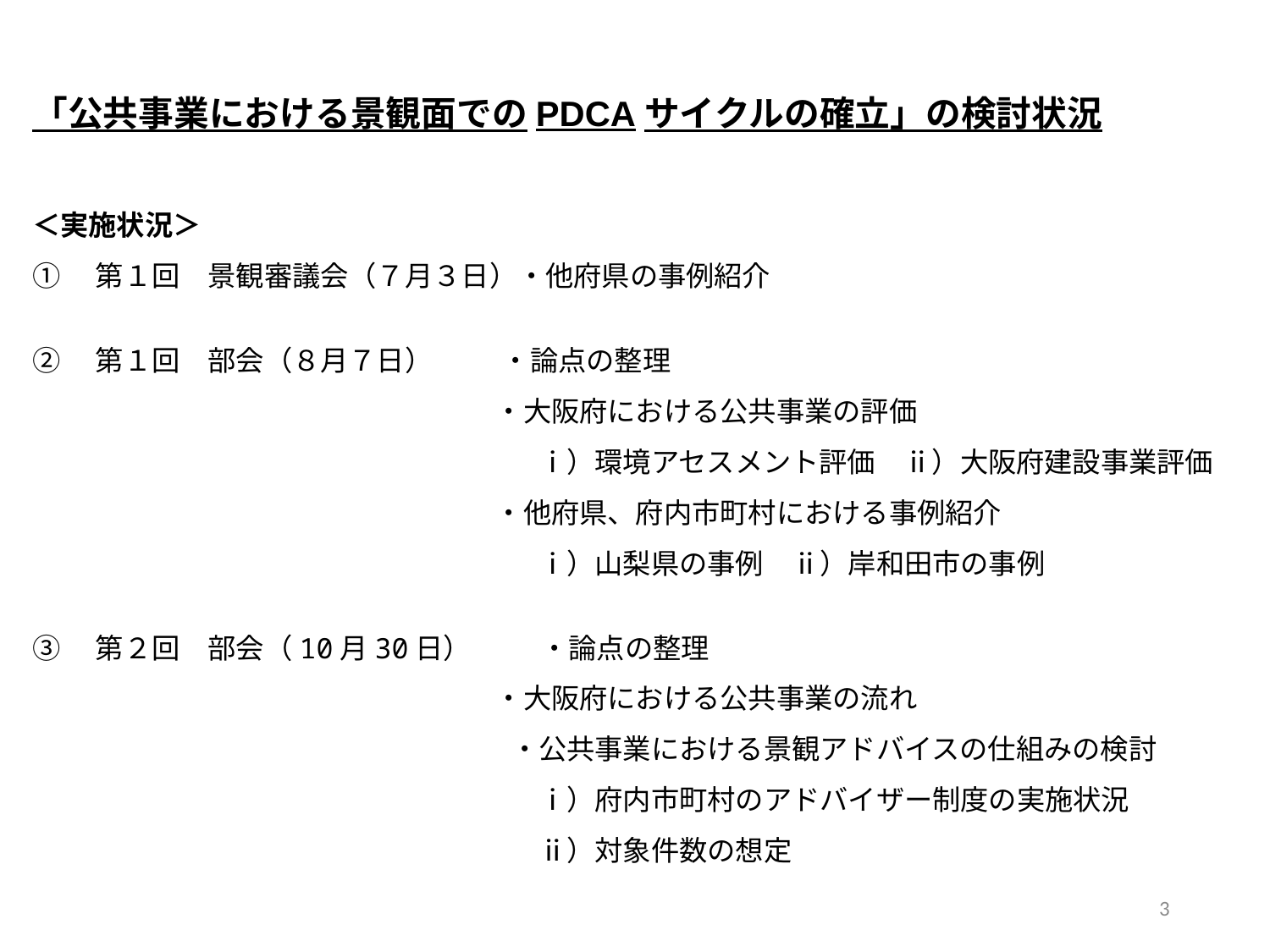

「公共事業における景観面でのPDCAサイクルの確立」の検討状況

＜実施状況＞
①　第１回　景観審議会（７月３日）・他府県の事例紹介

②　第１回　部会（８月７日） 　 　・論点の整理
　　　　　　　　　　　　　　　　  ・大阪府における公共事業の評価
　　　　　　　　　　　　　　　　　　ⅰ）環境アセスメント評価　ⅱ）大阪府建設事業評価
　　　　　　　　　　　　　　　　  ・他府県、府内市町村における事例紹介
　　　　　　　　　　　　　　　　　　ⅰ）山梨県の事例　ⅱ）岸和田市の事例

③　第２回　部会（10月30日）　　  ・論点の整理
　　　　　　　　　　　　　　　 　 ・大阪府における公共事業の流れ
　　　　　　　　　　　　　　　　　・公共事業における景観アドバイスの仕組みの検討
　　　　　　　　　　　　　　　　　　ⅰ）府内市町村のアドバイザー制度の実施状況
　　　　　　　　　　　　　　　　　　ⅱ）対象件数の想定
3